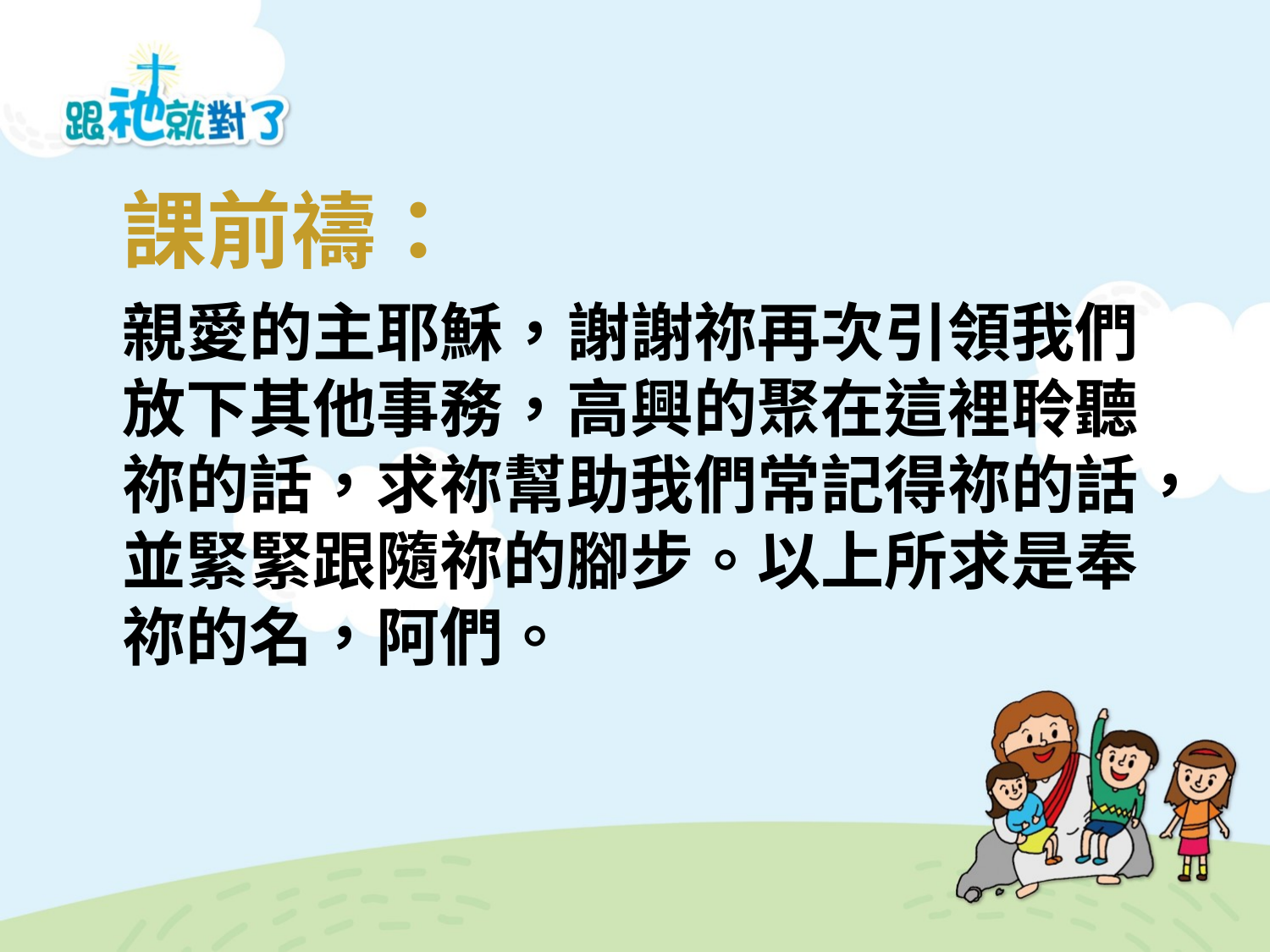

課前禱：
親愛的主耶穌，謝謝祢再次引領我們放下其他事務，高興的聚在這裡聆聽祢的話，求祢幫助我們常記得祢的話，並緊緊跟隨祢的腳步。以上所求是奉祢的名，阿們。